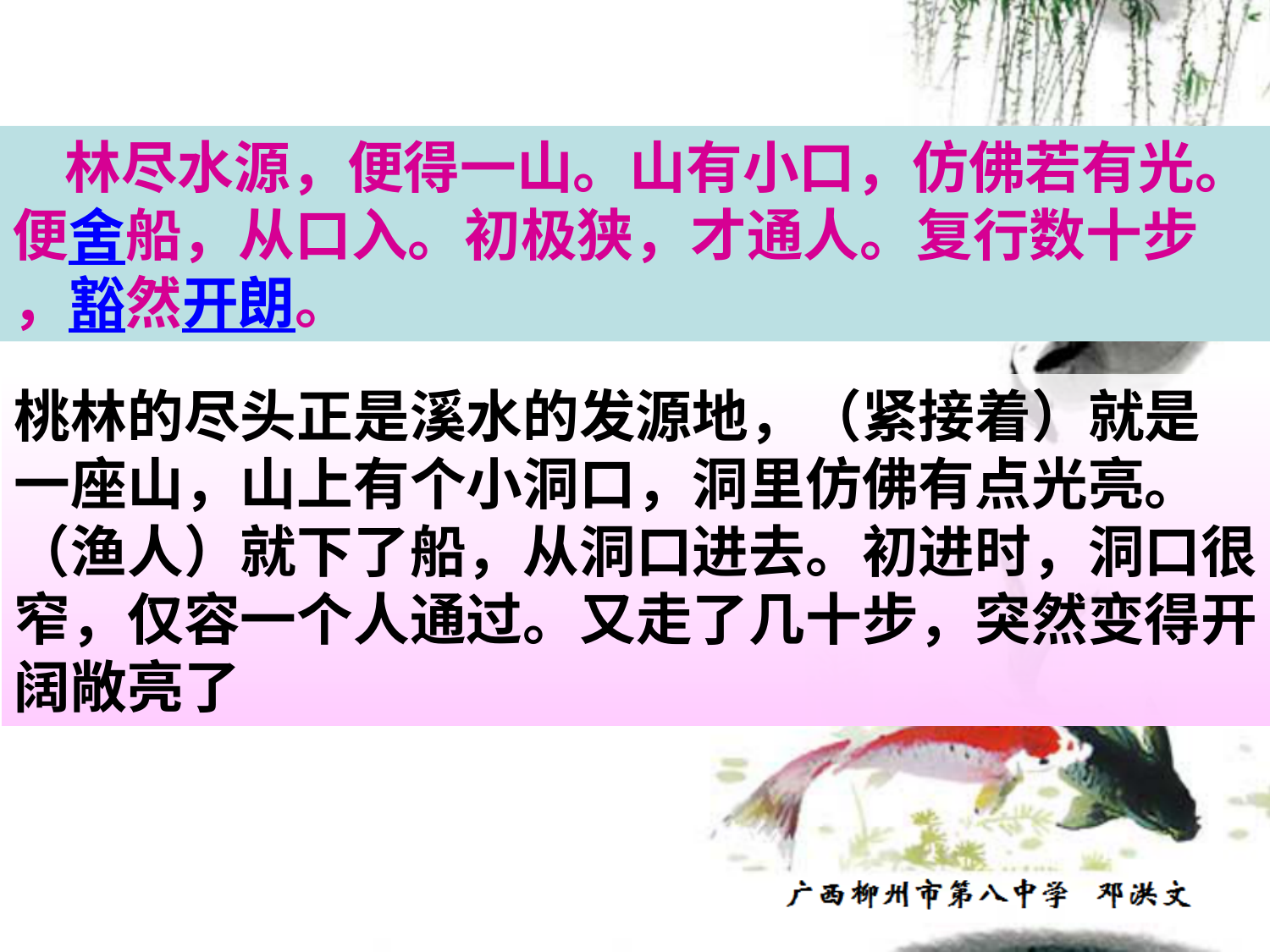

林尽水源，便得一山。山有小口，仿佛若有光。
便舍船，从口入。初极狭，才通人。复行数十步
，豁然开朗。
桃林的尽头正是溪水的发源地，（紧接着）就是
一座山，山上有个小洞口，洞里仿佛有点光亮。
（渔人）就下了船，从洞口进去。初进时，洞口很
窄，仅容一个人通过。又走了几十步，突然变得开
阔敞亮了